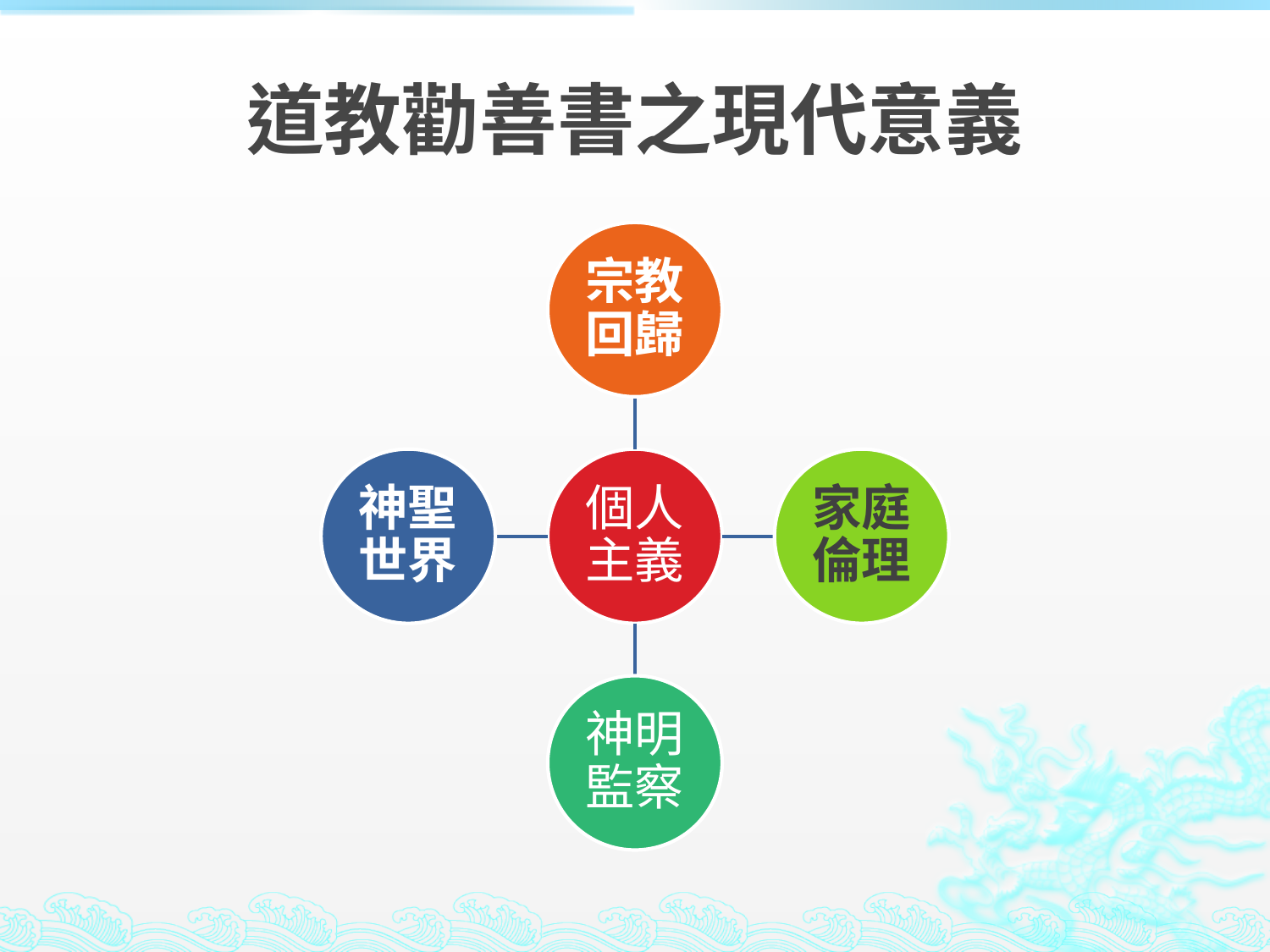

# 道教勸善書之現代意義
個人主義

宗教回歸

家庭倫理

神明監察

神聖世界